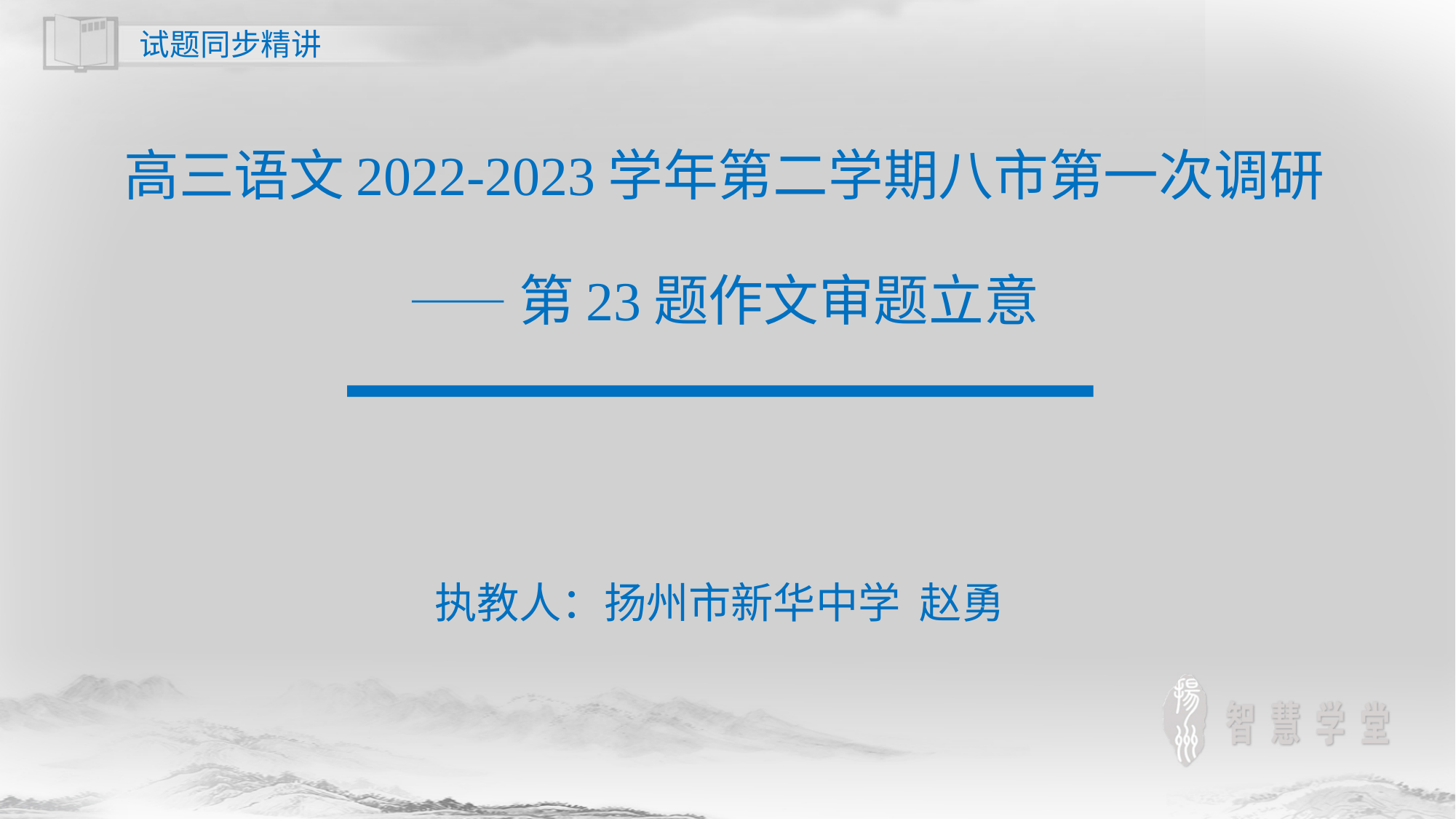

试题同步精讲
高三语文2022-2023学年第二学期八市第一次调研

——第23题作文审题立意

执教人：扬州市新华中学  赵勇